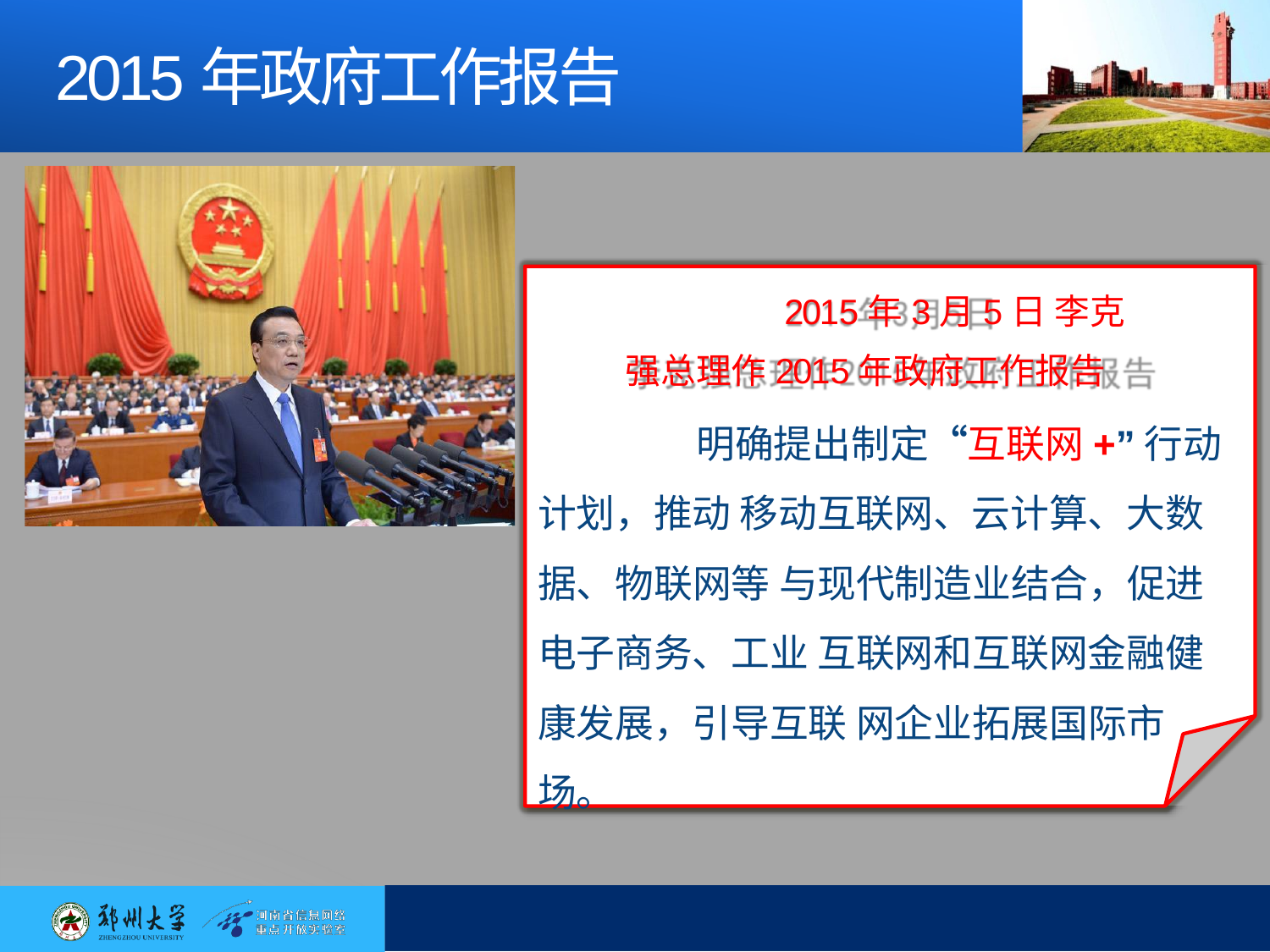

# 2015年政府工作报告

2015年3月5日 李克强总理作2015年政府工作报告
明确提出制定“互联网+”行动计划，推动 移动互联网、云计算、大数据、物联网等 与现代制造业结合，促进电子商务、工业 互联网和互联网金融健康发展，引导互联 网企业拓展国际市场。